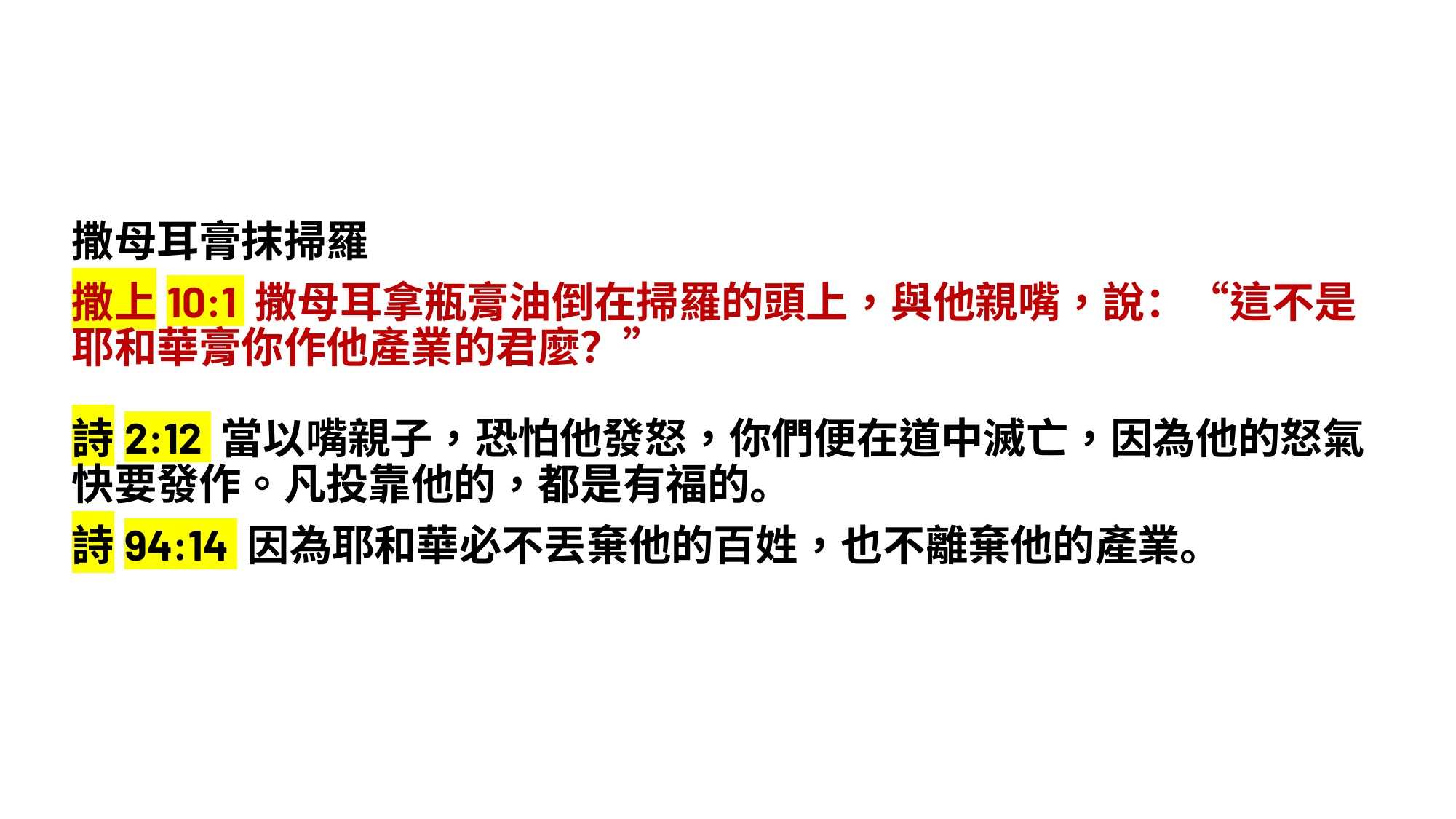

撒母耳膏抹掃羅
撒上10:1 撒母耳拿瓶膏油倒在掃羅的頭上，與他親嘴，說：“這不是耶和華膏你作他產業的君麼？”

詩2:12 當以嘴親子，恐怕他發怒，你們便在道中滅亡，因為他的怒氣快要發作。凡投靠他的，都是有福的。
詩94:14 因為耶和華必不丟棄他的百姓，也不離棄他的產業。